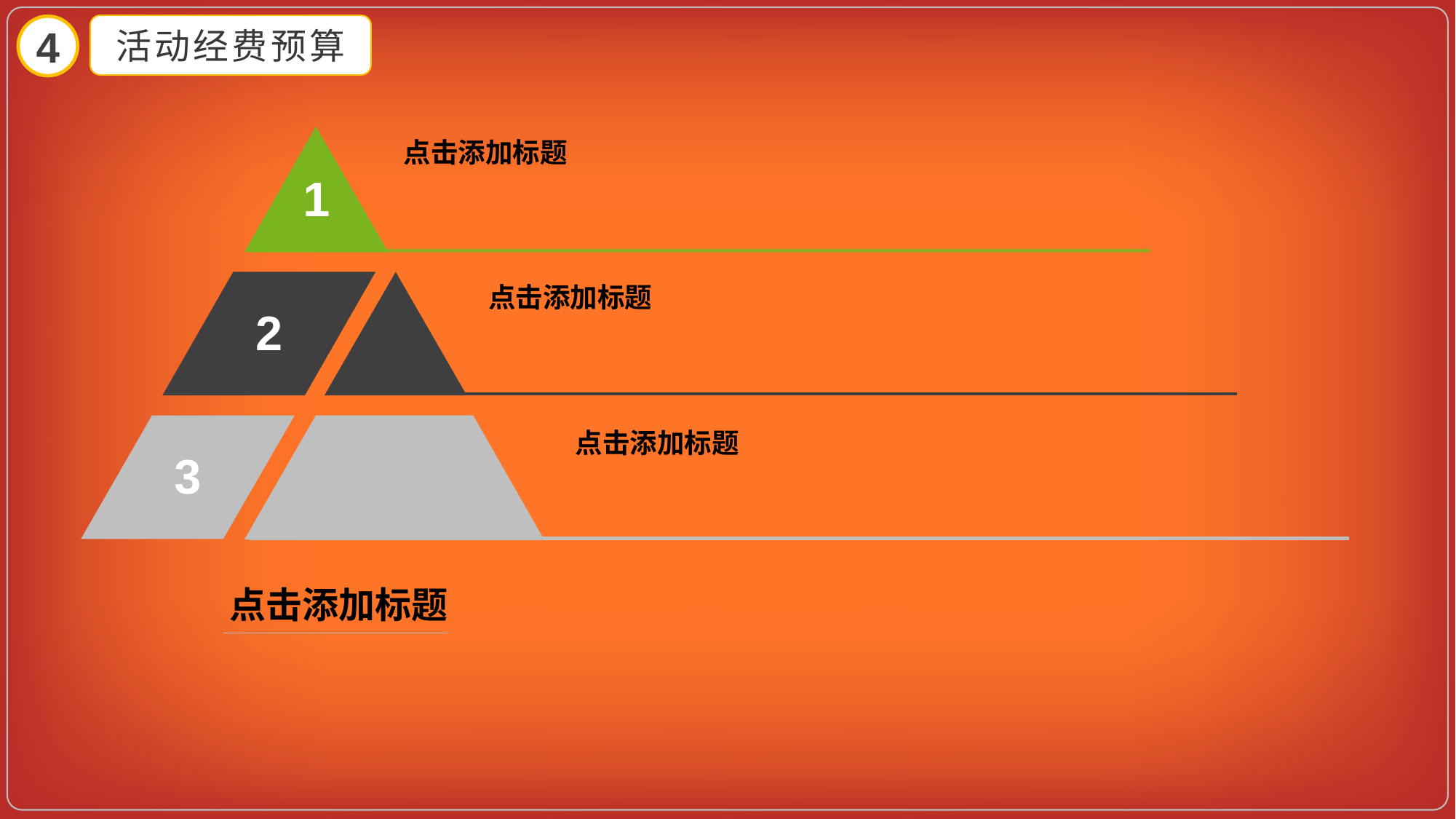

活动经费预算
4
1
点击添加标题
2

点击添加标题
3

点击添加标题
点击添加标题